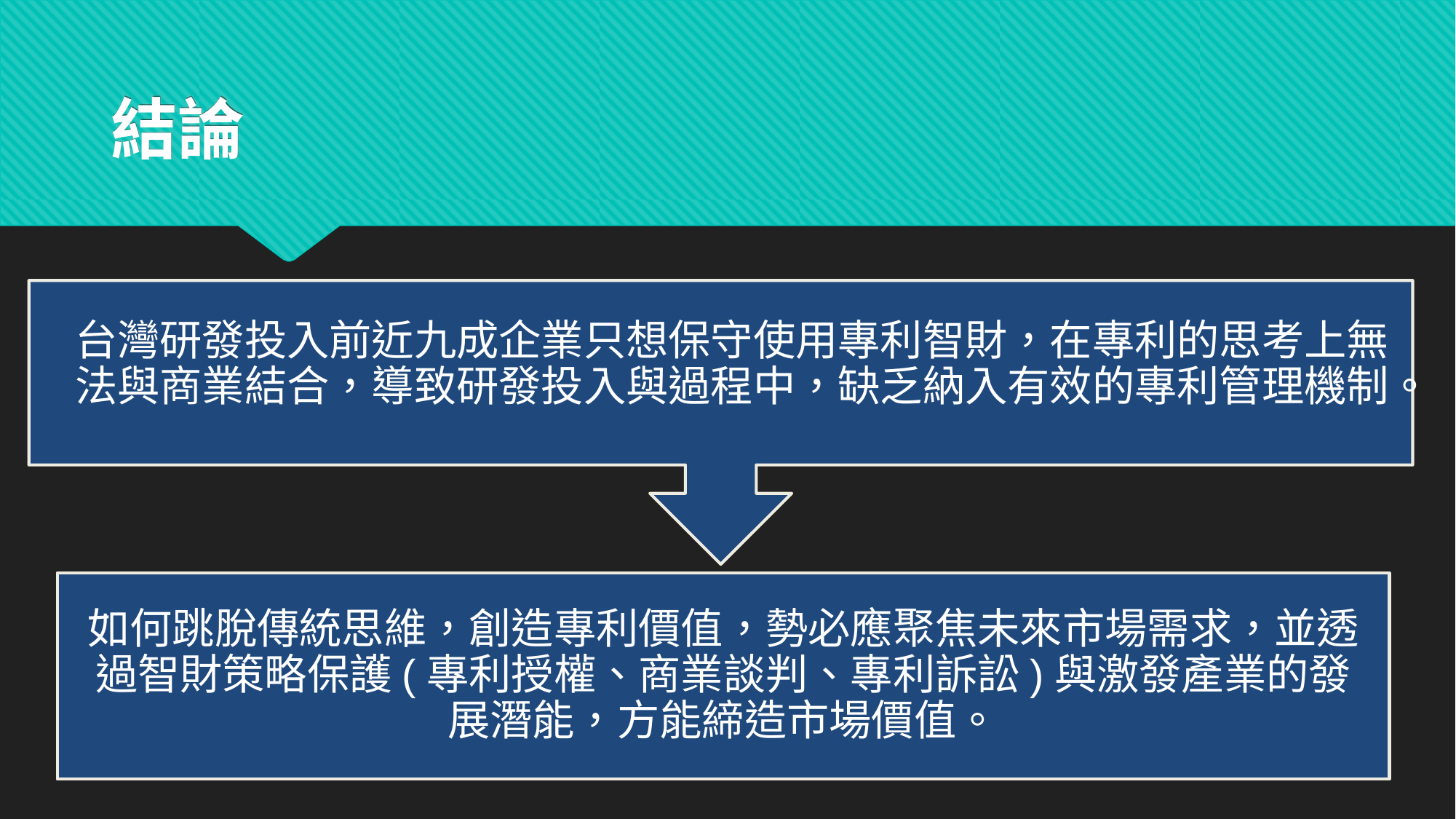

# 結論
台灣研發投入前近九成企業只想保守使用專利智財，在專利的思考上無法與商業結合，導致研發投入與過程中，缺乏納入有效的專利管理機制。

如何跳脫傳統思維，創造專利價值，勢必應聚焦未來市場需求，並透過智財策略保護(專利授權、商業談判、專利訴訟)與激發產業的發展潛能，方能締造市場價值。